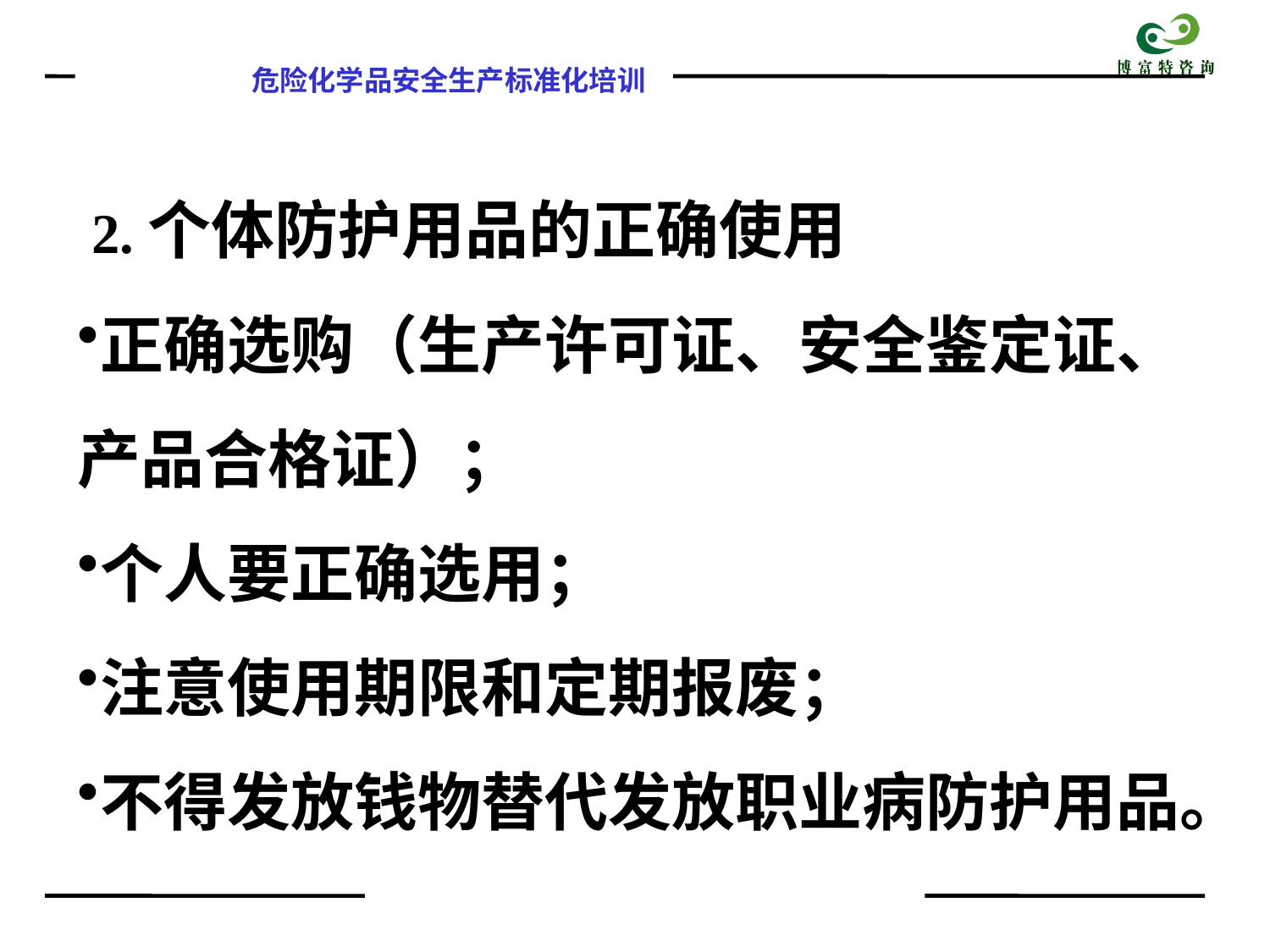

2.个体防护用品的正确使用
正确选购（生产许可证、安全鉴定证、
产品合格证）；
个人要正确选用；
注意使用期限和定期报废；
不得发放钱物替代发放职业病防护用品。